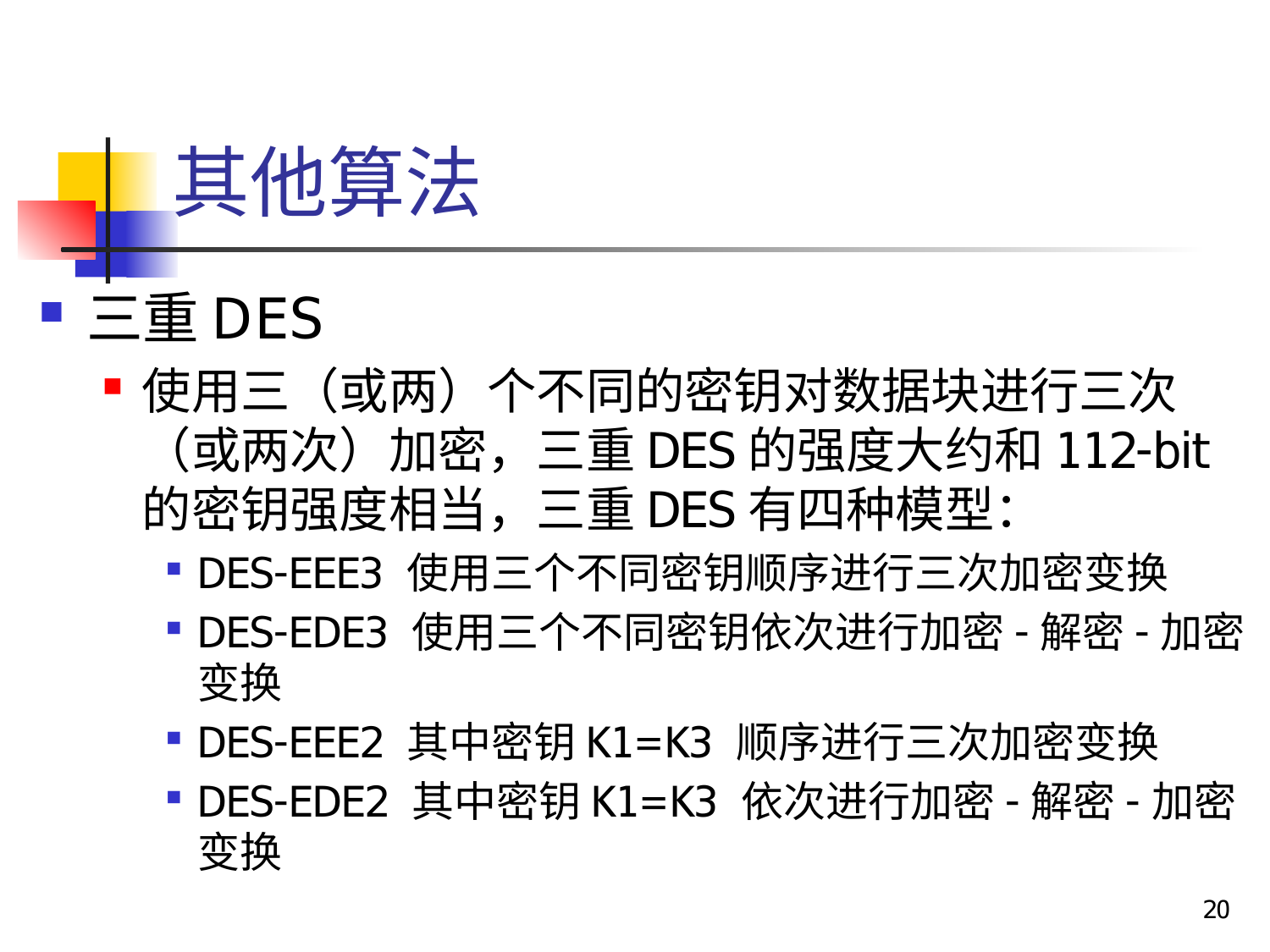

# 其他算法
三重DES
使用三（或两）个不同的密钥对数据块进行三次（或两次）加密，三重DES的强度大约和112-bit的密钥强度相当，三重DES有四种模型：
DES-EEE3 使用三个不同密钥顺序进行三次加密变换
DES-EDE3 使用三个不同密钥依次进行加密-解密-加密变换
DES-EEE2 其中密钥K1=K3 顺序进行三次加密变换
DES-EDE2 其中密钥K1=K3 依次进行加密-解密-加密变换

20